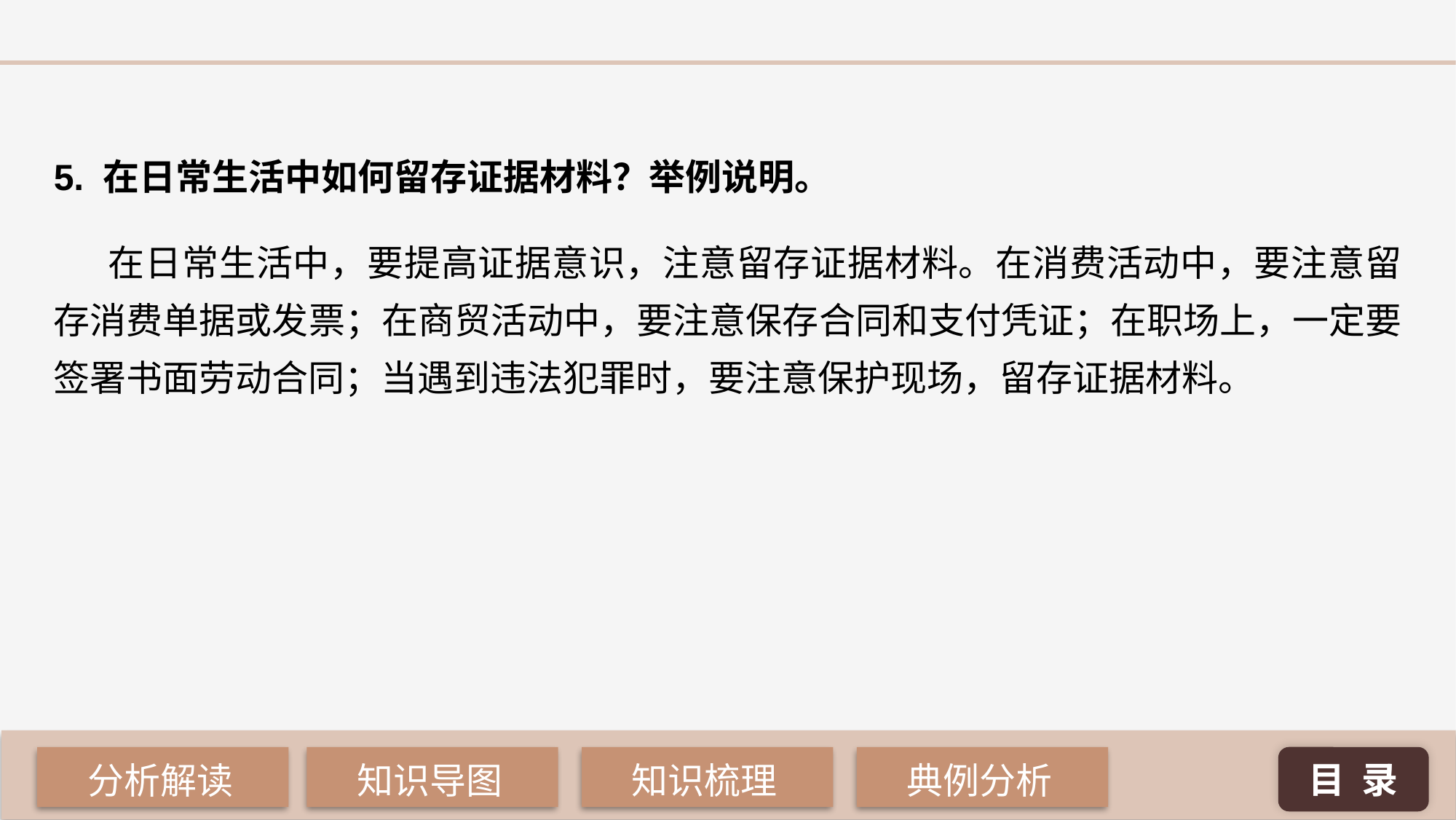

5. 在日常生活中如何留存证据材料？举例说明。
在日常生活中，要提高证据意识，注意留存证据材料。在消费活动中，要注意留存消费单据或发票；在商贸活动中，要注意保存合同和支付凭证；在职场上，一定要签署书面劳动合同；当遇到违法犯罪时，要注意保护现场，留存证据材料。